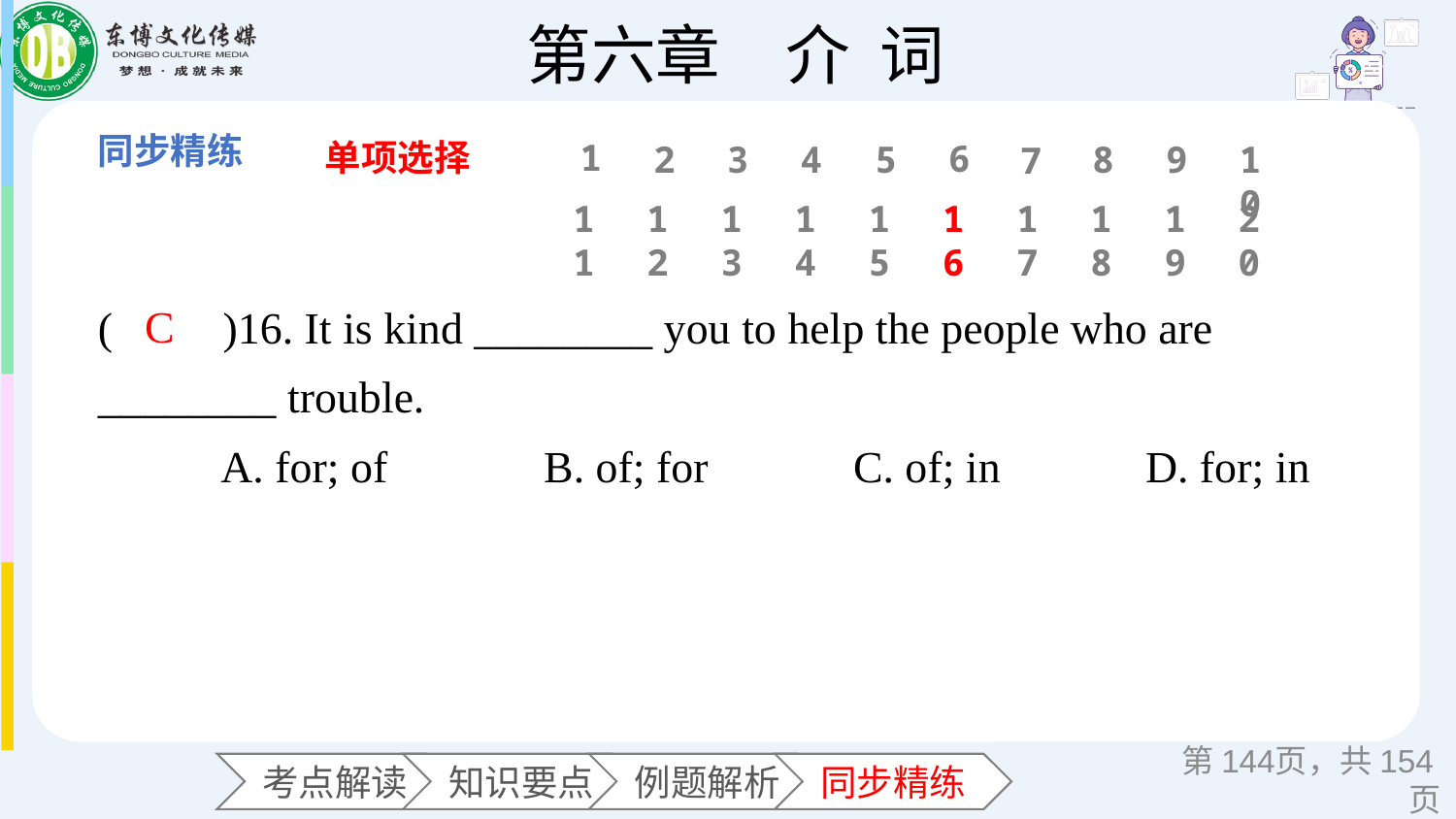

单项选择
1
6
2
3
4
5
8
9
10
7
11
12
13
14
15
16
17
18
19
20
(　　)16. It is kind ________ you to help the people who are ________ trouble.
           A. for; of              B. of; for             C. of; in             D. for; in
C
第144页，共154页